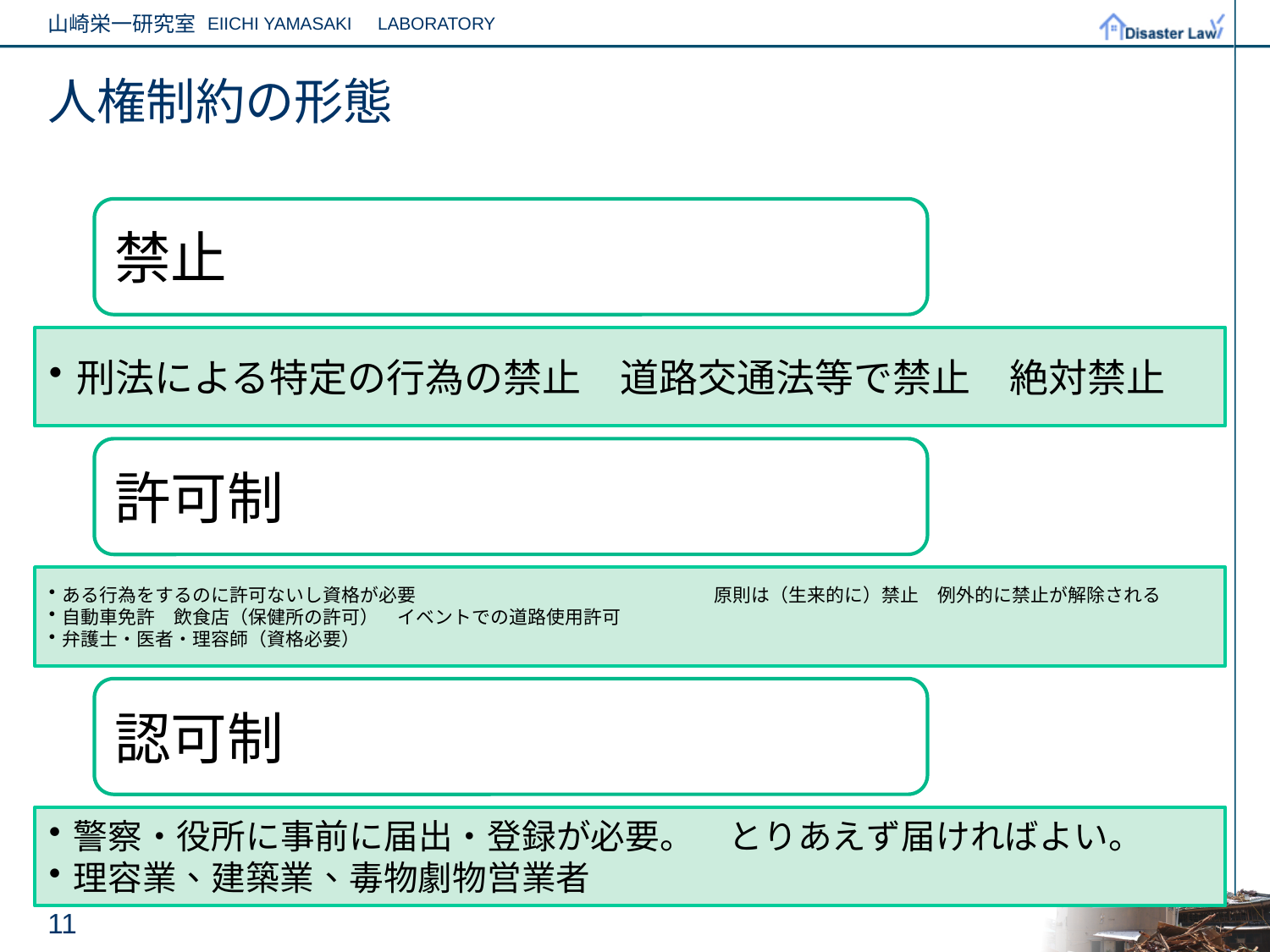

# 人権制約の形態
禁止
刑法による特定の行為の禁止　道路交通法等で禁止　絶対禁止
認可制
許可制
自動車免許　飲食店（保健所の許可）　イベントでの道路使用許可
弁護士・医者・理容師（資格必要）
理容業、建築業、毒物劇物営業者
11